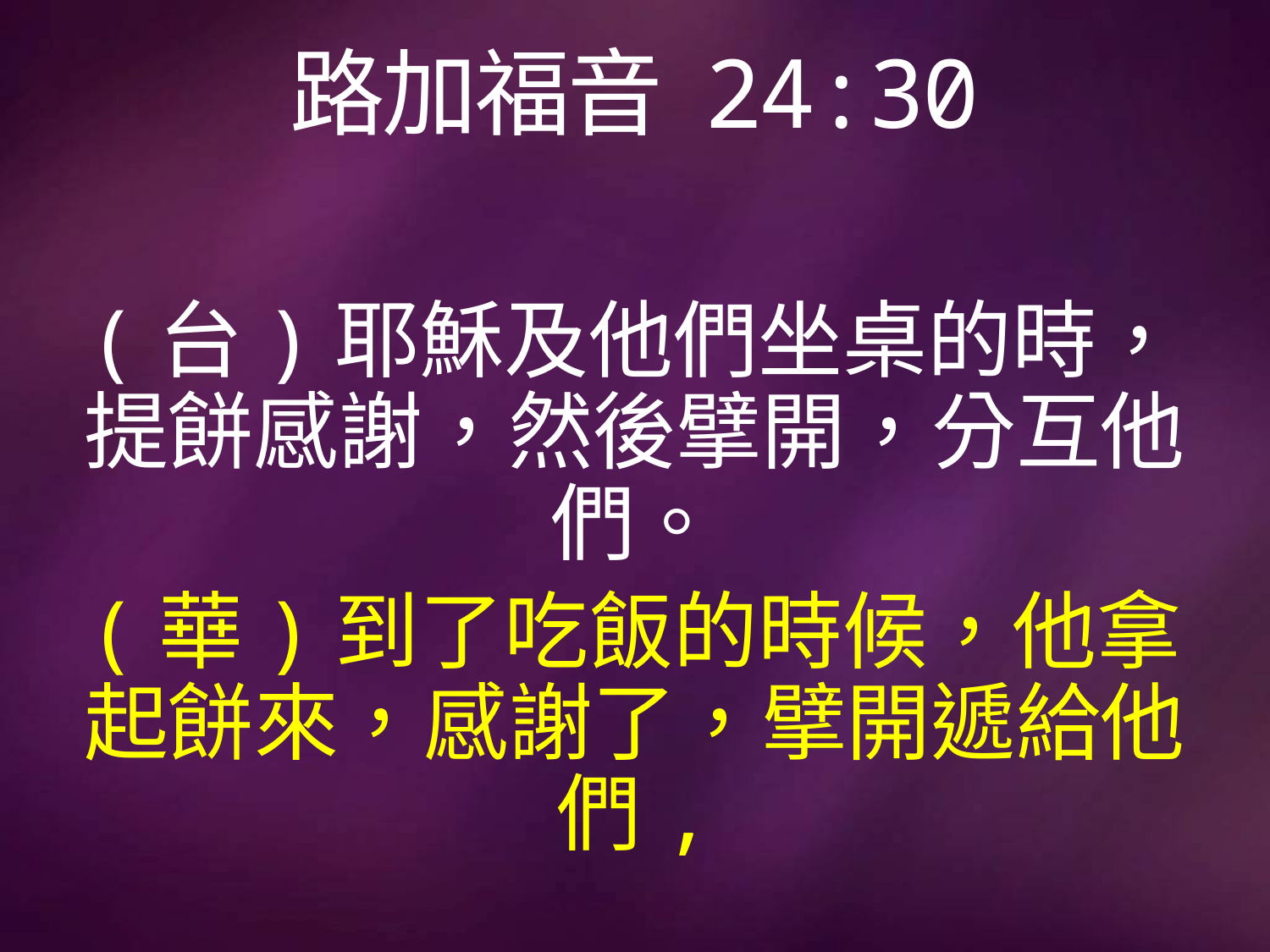

# 路加福音 24:30
(台)耶穌及他們坐桌的時，提餅感謝，然後擘開，分互他們。
(華)到了吃飯的時候，他拿起餅來，感謝了，擘開遞給他們,